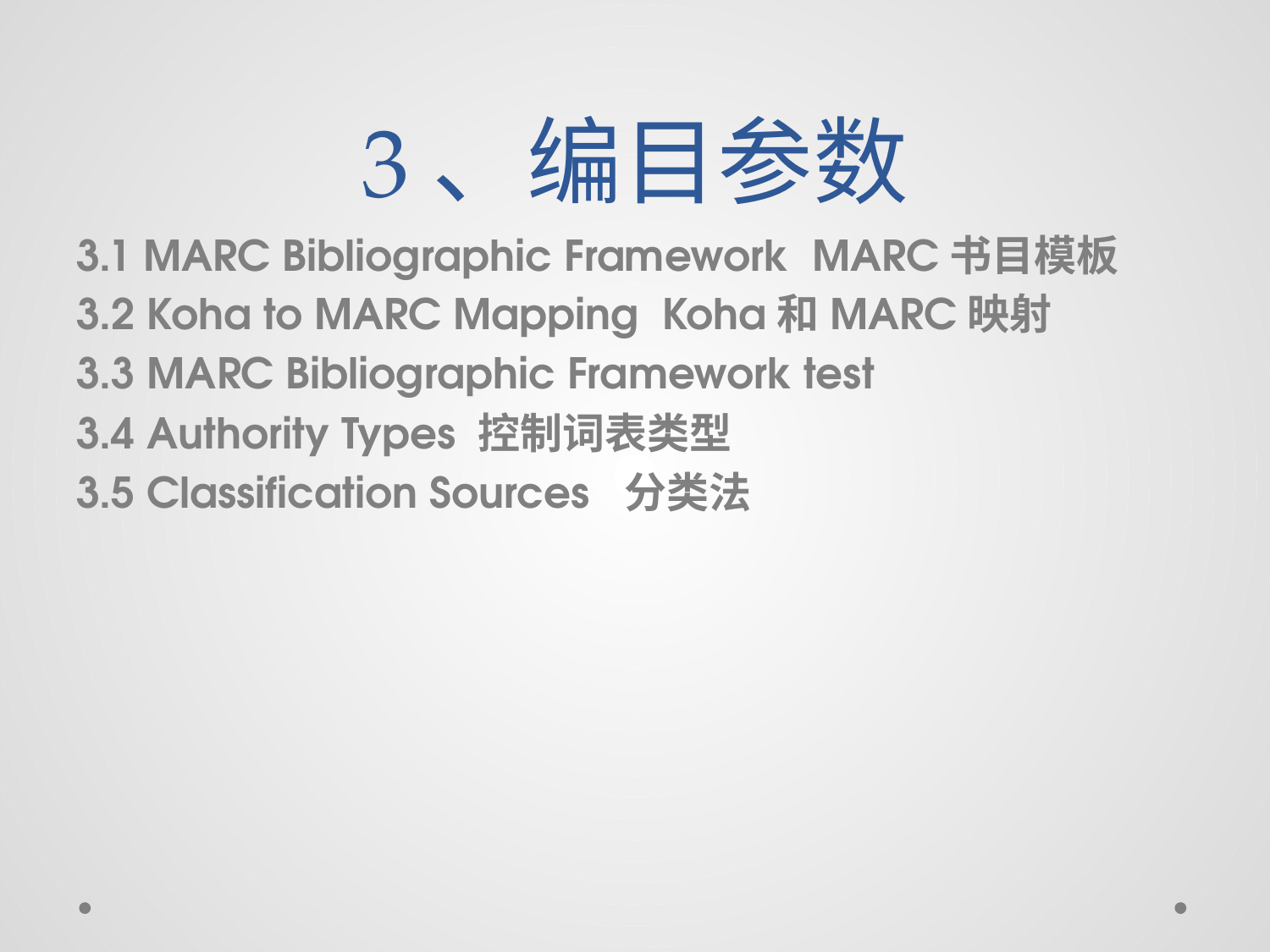

# 3、编目参数
3.1 MARC Bibliographic Framework  MARC书目模板
3.2 Koha to MARC Mapping  Koha和MARC映射
3.3 MARC Bibliographic Framework test
3.4 Authority Types 控制词表类型
3.5 Classification Sources  分类法